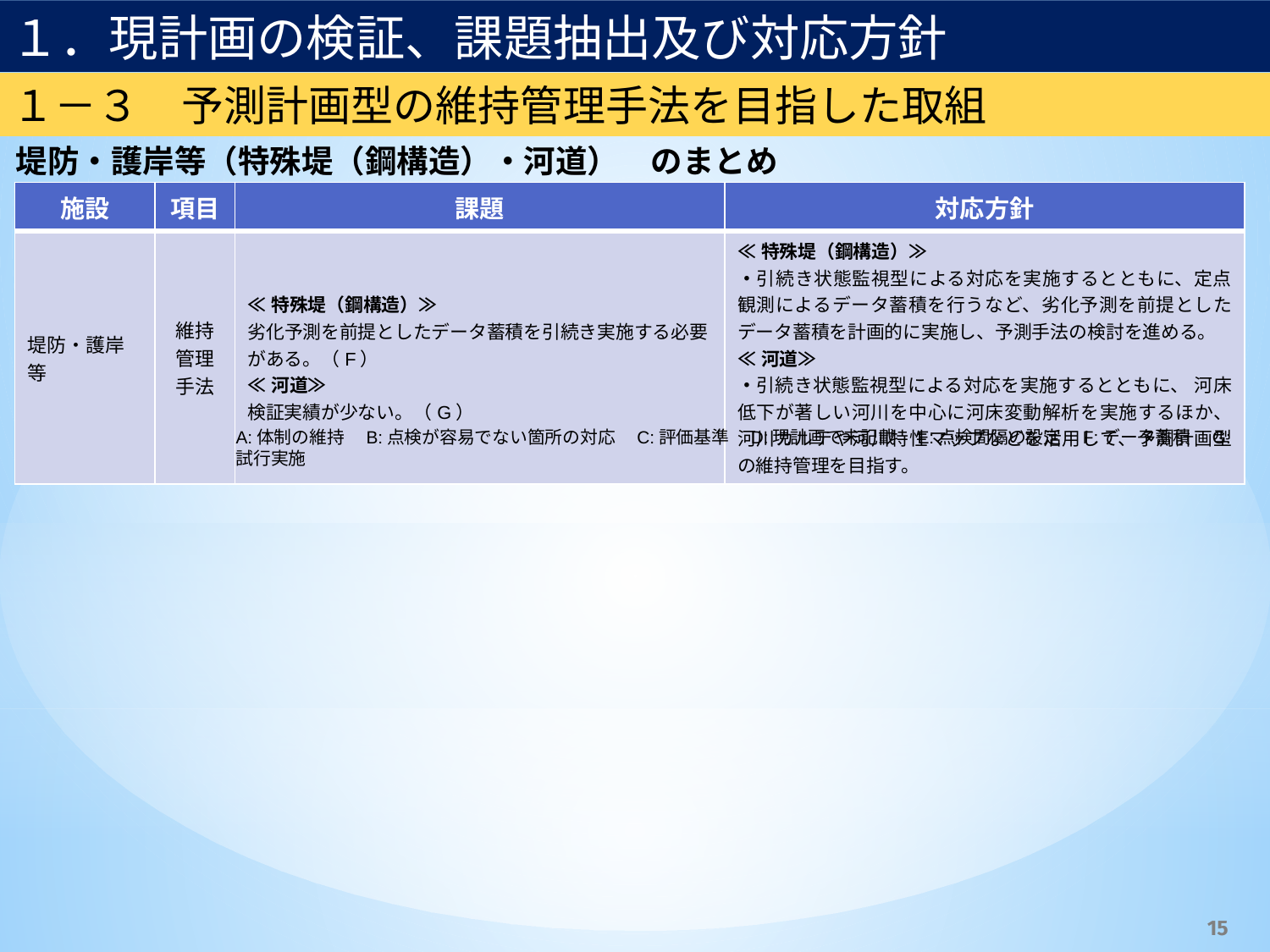

１．現計画の検証、課題抽出及び対応方針
１－３　予測計画型の維持管理手法を目指した取組
堤防・護岸等（特殊堤（鋼構造）・河道）　のまとめ
| 施設 | 項目 | 課題 | 対応方針 |
| --- | --- | --- | --- |
| 堤防・護岸等 | 維持管理手法 | ≪特殊堤（鋼構造）≫ 劣化予測を前提としたデータ蓄積を引続き実施する必要がある。（F） ≪河道≫ 検証実績が少ない。（G） | ≪特殊堤（鋼構造）≫ ・引続き状態監視型による対応を実施するとともに、定点観測によるデータ蓄積を行うなど、劣化予測を前提としたデータ蓄積を計画的に実施し、予測手法の検討を進める。 ≪河道≫ ・引続き状態監視型による対応を実施するとともに、 河床低下が著しい河川を中心に河床変動解析を実施するほか、河川カルテや河川特性マップなどを活用して、予測計画型の維持管理を目指す。 |
A:体制の維持　B:点検が容易でない箇所の対応　C:評価基準　D:現計画で未記載　E:点検間隔の設定　F:データ蓄積　G:試行実施
15